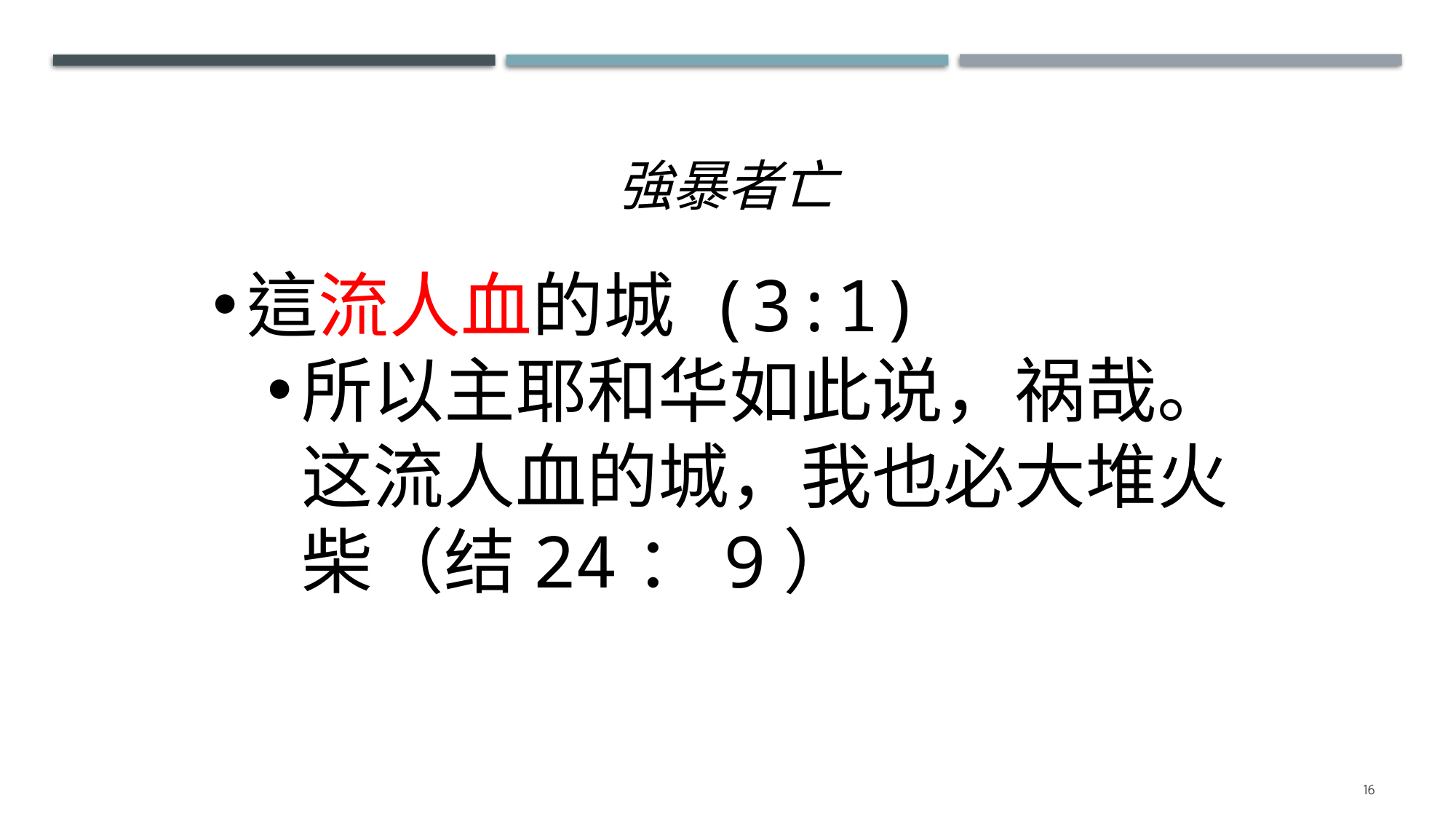

強暴者亡

這流人血的城 (3:1)
所以主耶和华如此说，祸哉。这流人血的城，我也必大堆火柴（结24：9）

16